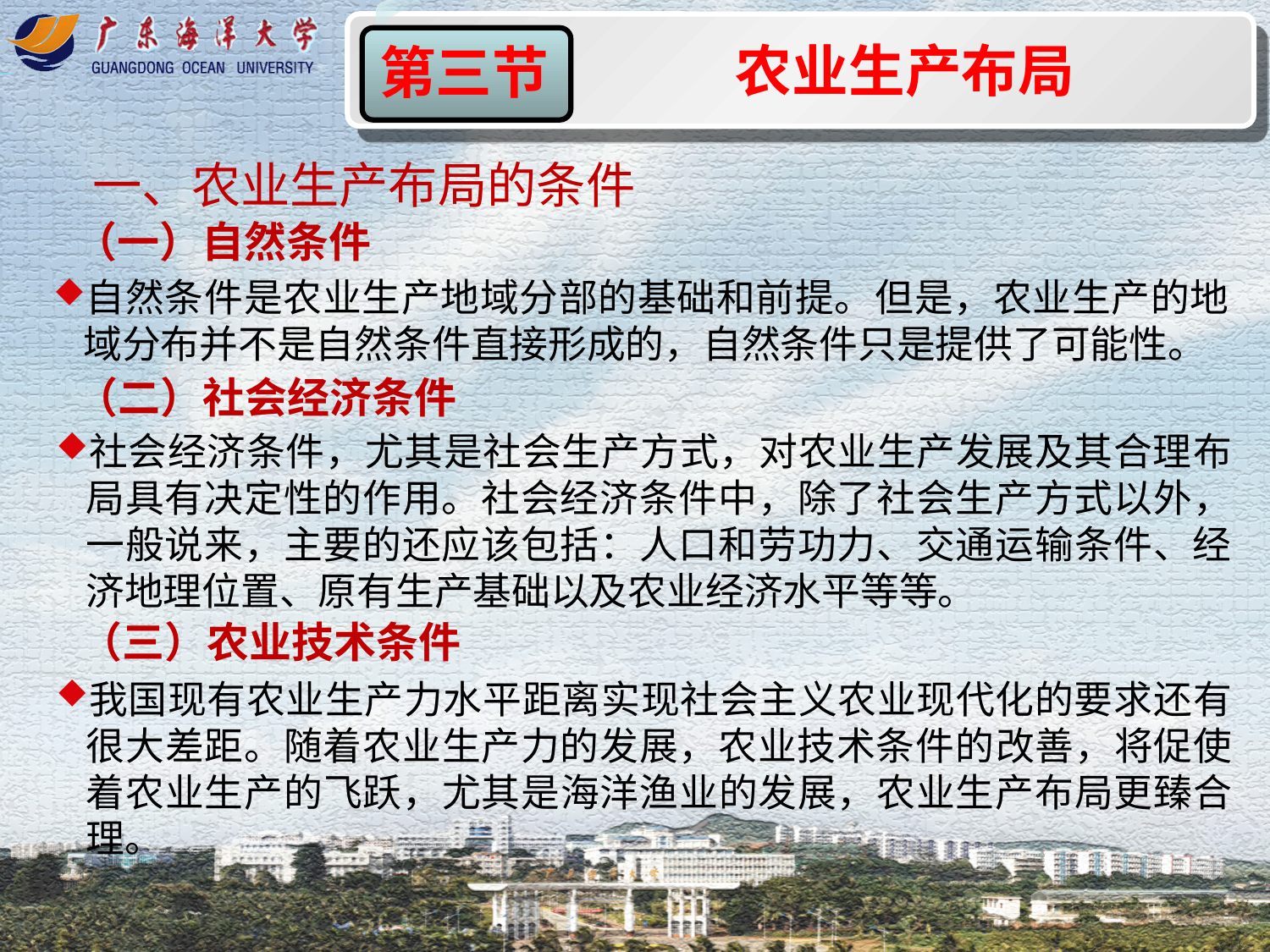

农业生产布局

第三节
一、农业生产布局的条件
（一）自然条件
自然条件是农业生产地域分部的基础和前提。但是，农业生产的地域分布并不是自然条件直接形成的，自然条件只是提供了可能性。
（二）社会经济条件
社会经济条件，尤其是社会生产方式，对农业生产发展及其合理布局具有决定性的作用。社会经济条件中，除了社会生产方式以外，一般说来，主要的还应该包括：人口和劳功力、交通运输条件、经济地理位置、原有生产基础以及农业经济水平等等。
（三）农业技术条件
我国现有农业生产力水平距离实现社会主义农业现代化的要求还有很大差距。随着农业生产力的发展，农业技术条件的改善，将促使着农业生产的飞跃，尤其是海洋渔业的发展，农业生产布局更臻合理。